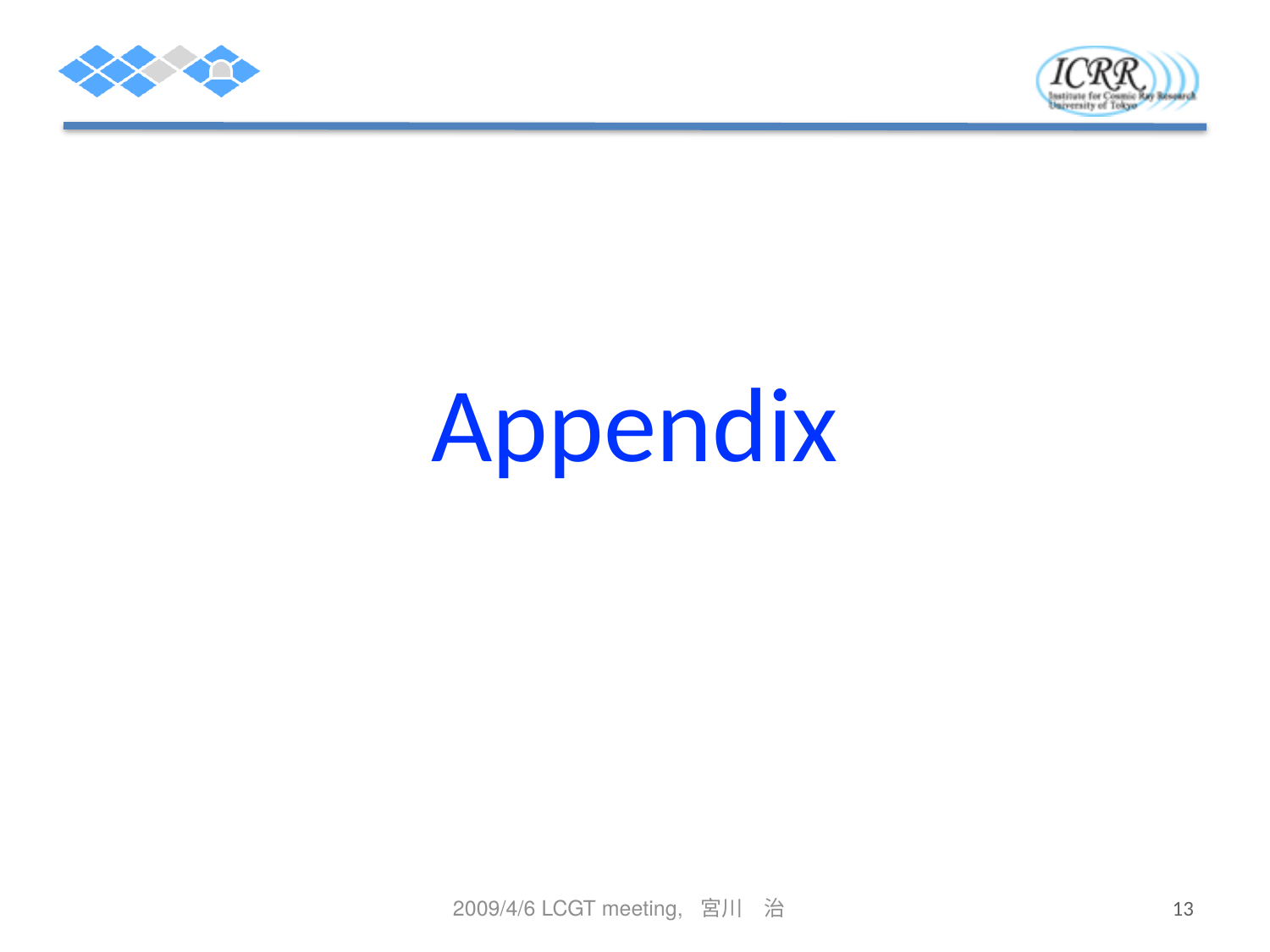

#
Appendix
2009/4/6 LCGT meeting,  宮川　治
13